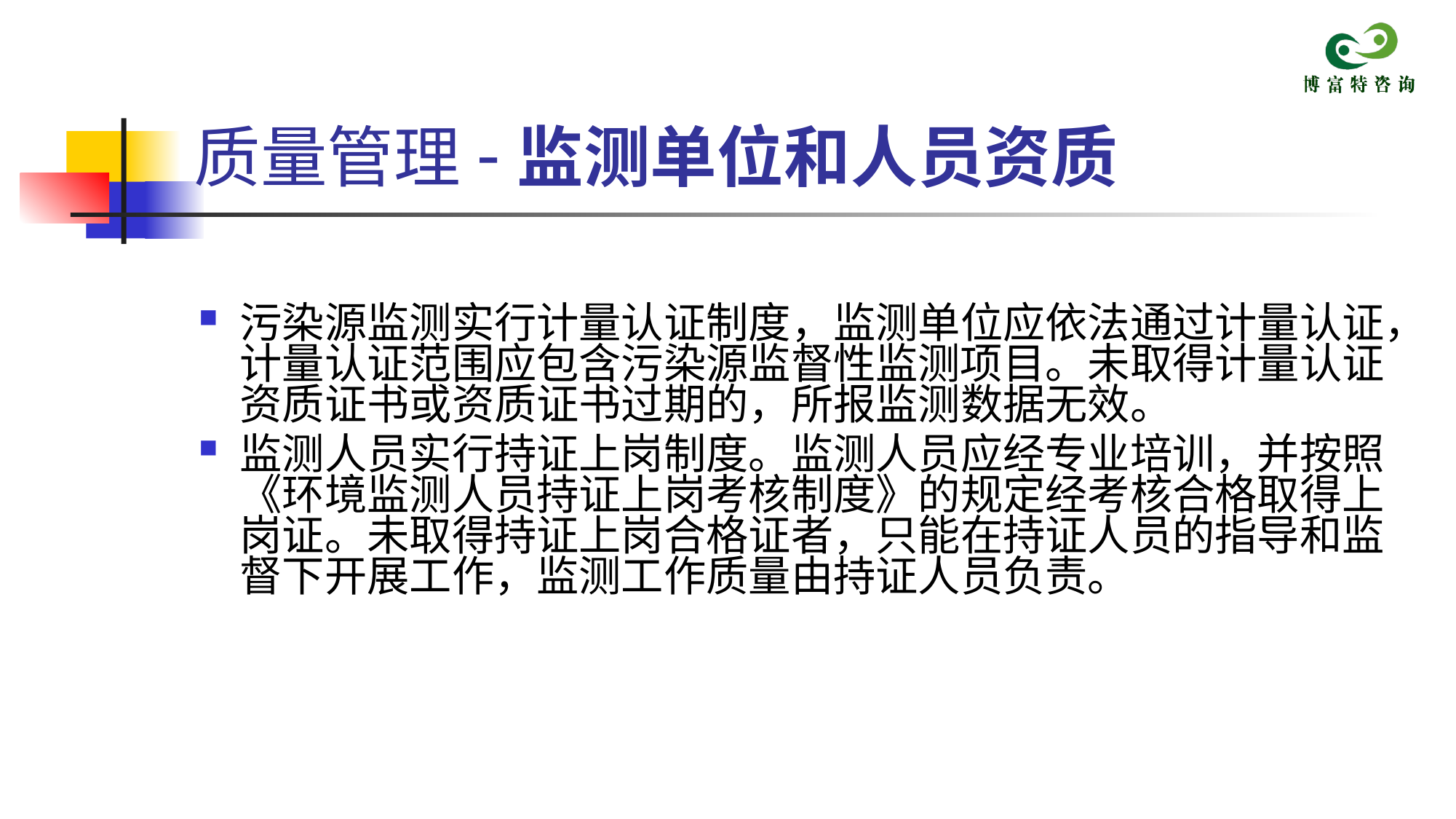

# 质量管理-监测单位和人员资质

污染源监测实行计量认证制度，监测单位应依法通过计量认证，计量认证范围应包含污染源监督性监测项目。未取得计量认证资质证书或资质证书过期的，所报监测数据无效。
监测人员实行持证上岗制度。监测人员应经专业培训，并按照《环境监测人员持证上岗考核制度》的规定经考核合格取得上岗证。未取得持证上岗合格证者，只能在持证人员的指导和监督下开展工作，监测工作质量由持证人员负责。